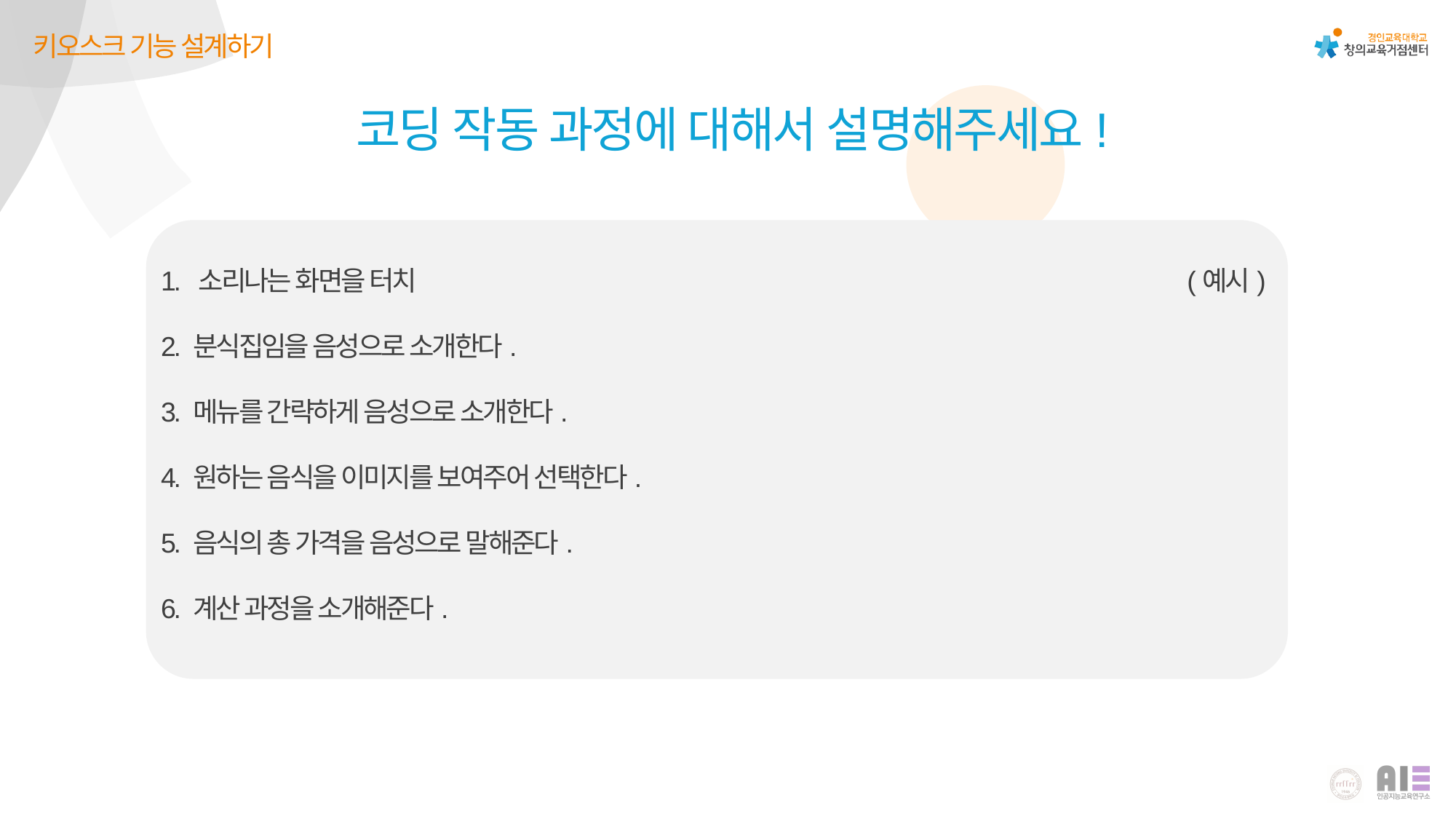

키오스크 기능 설계하기
코딩 작동 과정에 대해서 설명해주세요!

1.  소리나는 화면을 터치

2. 분식집임을 음성으로 소개한다.

3. 메뉴를 간략하게 음성으로 소개한다.

4. 원하는 음식을 이미지를 보여주어 선택한다.

5. 음식의 총 가격을 음성으로 말해준다.

6. 계산 과정을 소개해준다.

(예시)